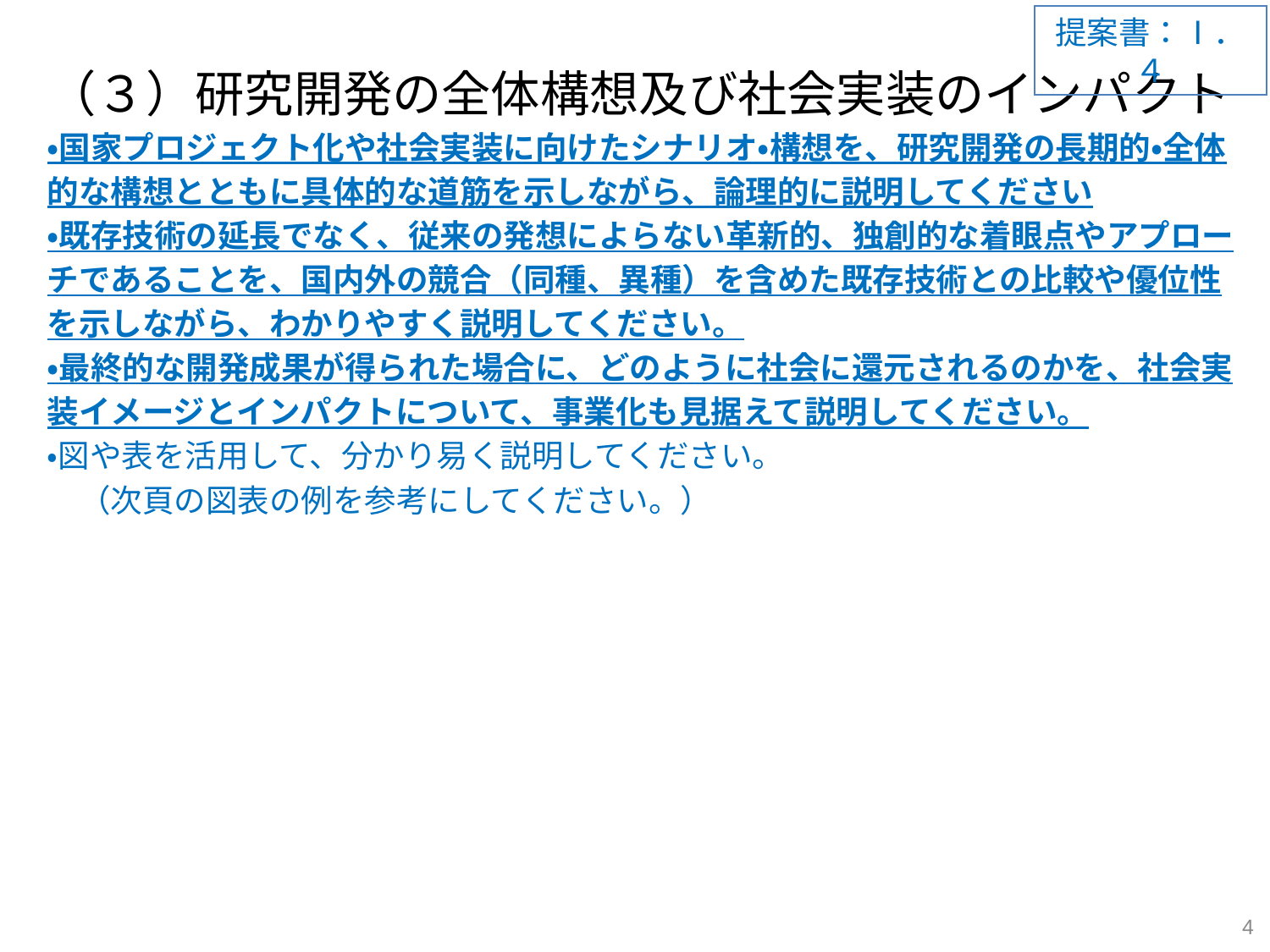

提案書：Ⅰ．４
（３）研究開発の全体構想及び社会実装のインパクト
・国家プロジェクト化や社会実装に向けたシナリオ・構想を、研究開発の長期的・全体的な構想とともに具体的な道筋を示しながら、論理的に説明してください
・既存技術の延長でなく、従来の発想によらない革新的、独創的な着眼点やアプローチであることを、国内外の競合（同種、異種）を含めた既存技術との比較や優位性を示しながら、わかりやすく説明してください。
・最終的な開発成果が得られた場合に、どのように社会に還元されるのかを、社会実装イメージとインパクトについて、事業化も見据えて説明してください。
・図や表を活用して、分かり易く説明してください。
　（次頁の図表の例を参考にしてください。）
4